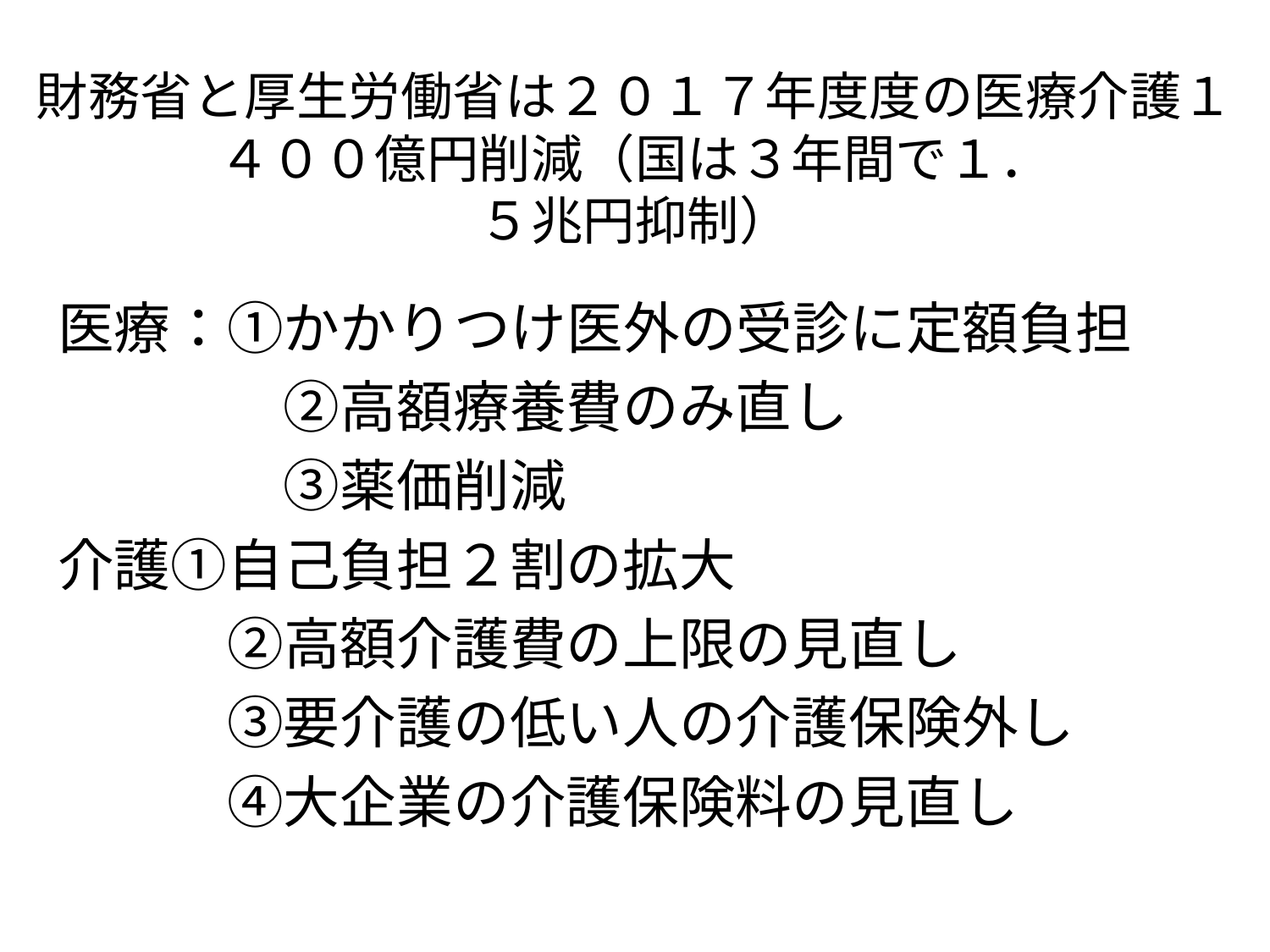

# 財務省と厚生労働省は２０１７年度度の医療介護１４００億円削減（国は３年間で１． ５兆円抑制）
医療：①かかりつけ医外の受診に定額負担
　　　　②高額療養費のみ直し
　　　　③薬価削減
介護①自己負担２割の拡大
　　　②高額介護費の上限の見直し
　　　③要介護の低い人の介護保険外し
　　　④大企業の介護保険料の見直し